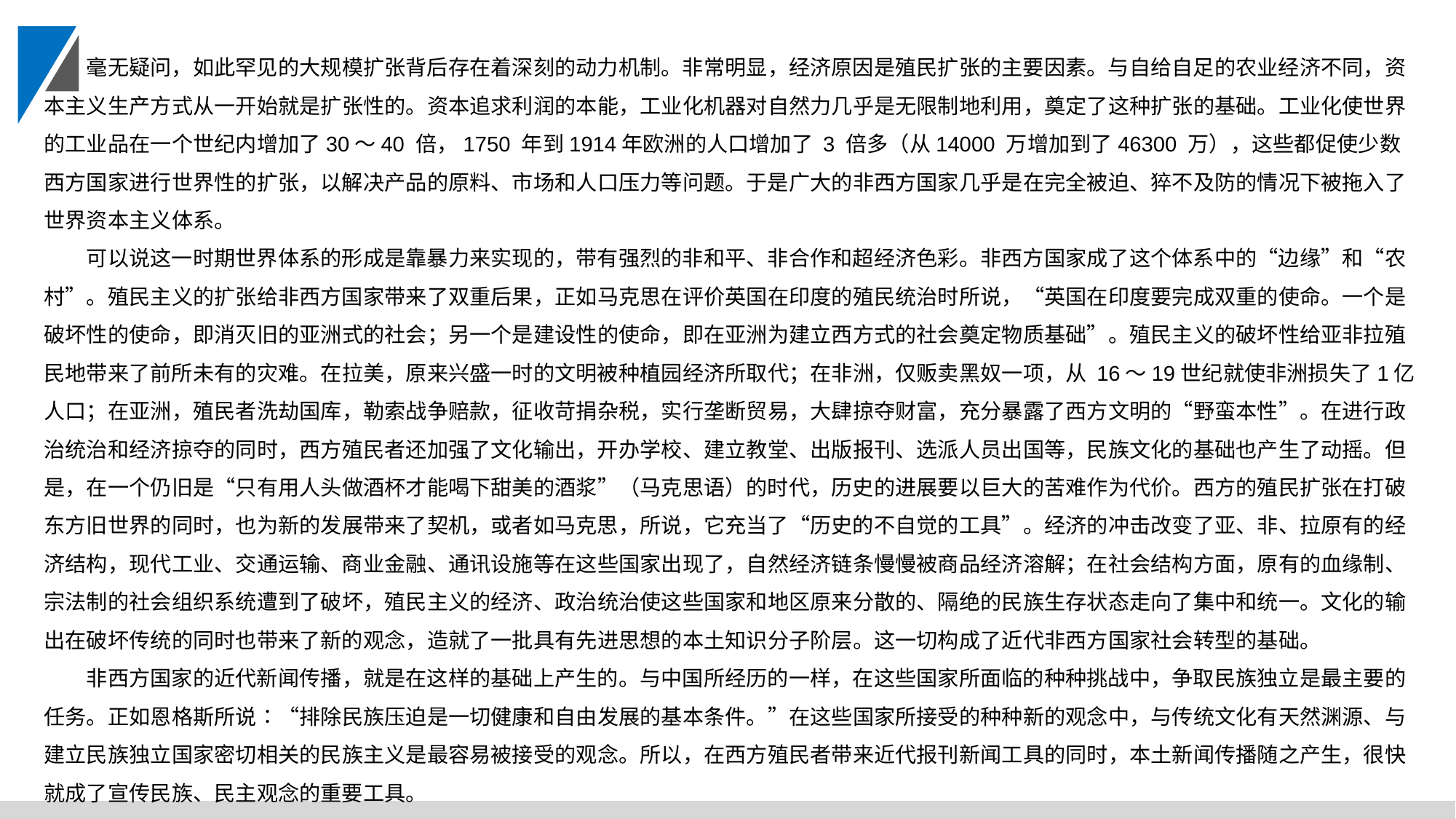

毫无疑问，如此罕见的大规模扩张背后存在着深刻的动力机制。非常明显，经济原因是殖民扩张的主要因素。与自给自足的农业经济不同，资本主义生产方式从一开始就是扩张性的。资本追求利润的本能，工业化机器对自然力几乎是无限制地利用，奠定了这种扩张的基础。工业化使世界的工业品在一个世纪内增加了30～40 倍，1750 年到1914年欧洲的人口增加了 3 倍多（从14000 万增加到了46300 万），这些都促使少数西方国家进行世界性的扩张，以解决产品的原料、市场和人口压力等问题。于是广大的非西方国家几乎是在完全被迫、猝不及防的情况下被拖入了世界资本主义体系。
可以说这一时期世界体系的形成是靠暴力来实现的，带有强烈的非和平、非合作和超经济色彩。非西方国家成了这个体系中的“边缘”和“农村”。殖民主义的扩张给非西方国家带来了双重后果，正如马克思在评价英国在印度的殖民统治时所说，“英国在印度要完成双重的使命。一个是破坏性的使命，即消灭旧的亚洲式的社会；另一个是建设性的使命，即在亚洲为建立西方式的社会奠定物质基础”。殖民主义的破坏性给亚非拉殖民地带来了前所未有的灾难。在拉美，原来兴盛一时的文明被种植园经济所取代；在非洲，仅贩卖黑奴一项，从 16～19世纪就使非洲损失了1亿人口；在亚洲，殖民者洗劫国库，勒索战争赔款，征收苛捐杂税，实行垄断贸易，大肆掠夺财富，充分暴露了西方文明的“野蛮本性”。在进行政治统治和经济掠夺的同时，西方殖民者还加强了文化输出，开办学校、建立教堂、出版报刊、选派人员出国等，民族文化的基础也产生了动摇。但是，在一个仍旧是“只有用人头做酒杯才能喝下甜美的酒浆”（马克思语）的时代，历史的进展要以巨大的苦难作为代价。西方的殖民扩张在打破东方旧世界的同时，也为新的发展带来了契机，或者如马克思，所说，它充当了“历史的不自觉的工具”。经济的冲击改变了亚、非、拉原有的经济结构，现代工业、交通运输、商业金融、通讯设施等在这些国家出现了，自然经济链条慢慢被商品经济溶解；在社会结构方面，原有的血缘制、宗法制的社会组织系统遭到了破坏，殖民主义的经济、政治统治使这些国家和地区原来分散的、隔绝的民族生存状态走向了集中和统一。文化的输出在破坏传统的同时也带来了新的观念，造就了一批具有先进思想的本土知识分子阶层。这一切构成了近代非西方国家社会转型的基础。
非西方国家的近代新闻传播，就是在这样的基础上产生的。与中国所经历的一样，在这些国家所面临的种种挑战中，争取民族独立是最主要的任务。正如恩格斯所说∶“排除民族压迫是一切健康和自由发展的基本条件。”在这些国家所接受的种种新的观念中，与传统文化有天然渊源、与建立民族独立国家密切相关的民族主义是最容易被接受的观念。所以，在西方殖民者带来近代报刊新闻工具的同时，本土新闻传播随之产生，很快就成了宣传民族、民主观念的重要工具。